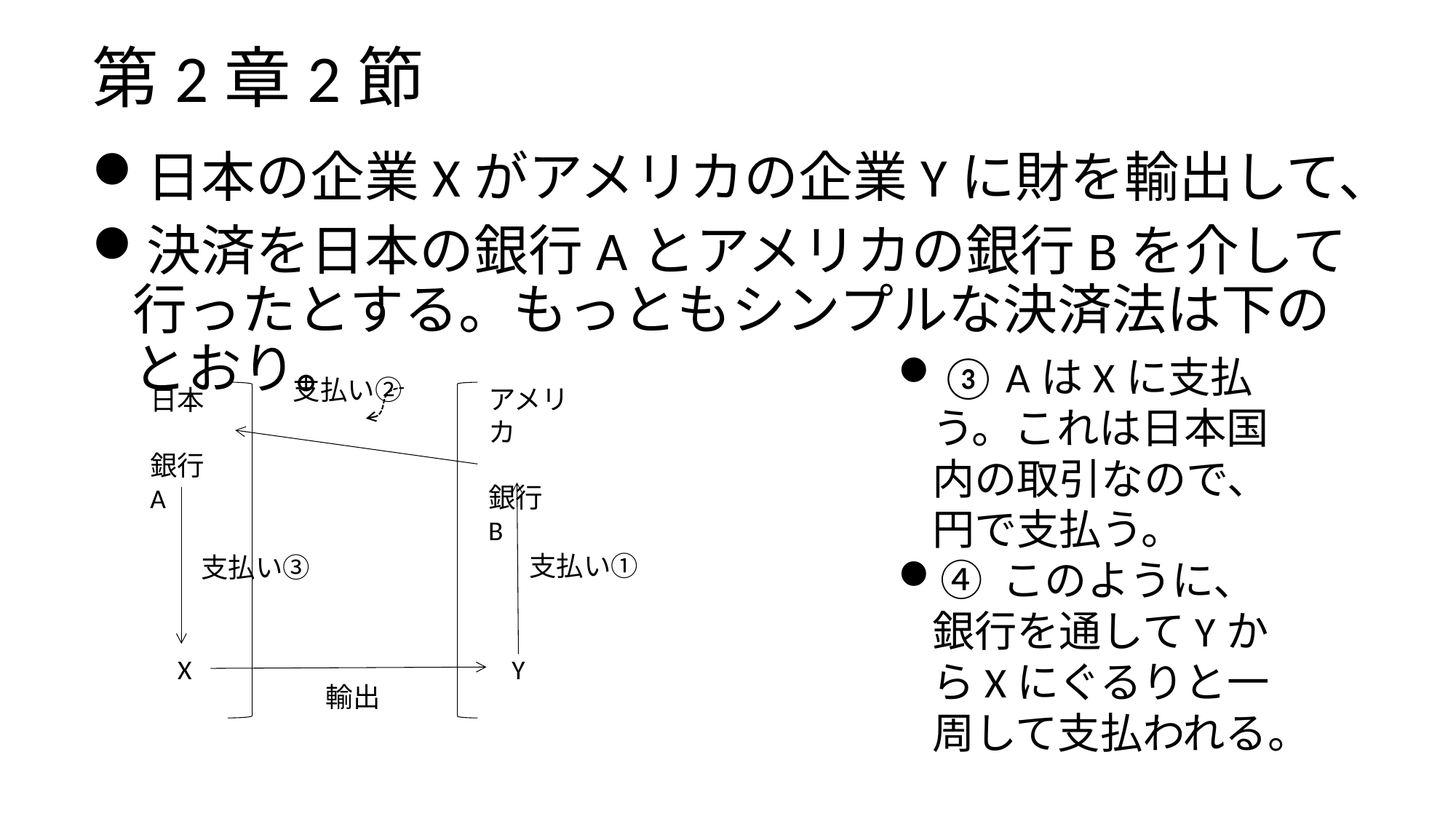

# 第2章2節
日本の企業Xがアメリカの企業Yに財を輸出して、
決済を日本の銀行Aとアメリカの銀行Bを介して行ったとする。もっともシンプルな決済法は下のとおり。
③ AはXに支払う。これは日本国内の取引なので、円で支払う。
④ このように、銀行を通してYからXにぐるりと一周して支払われる。
支払い②
アメリカ

銀行　B
日本

銀行　A

支払い➀
支払い➂
X
Y
輸出